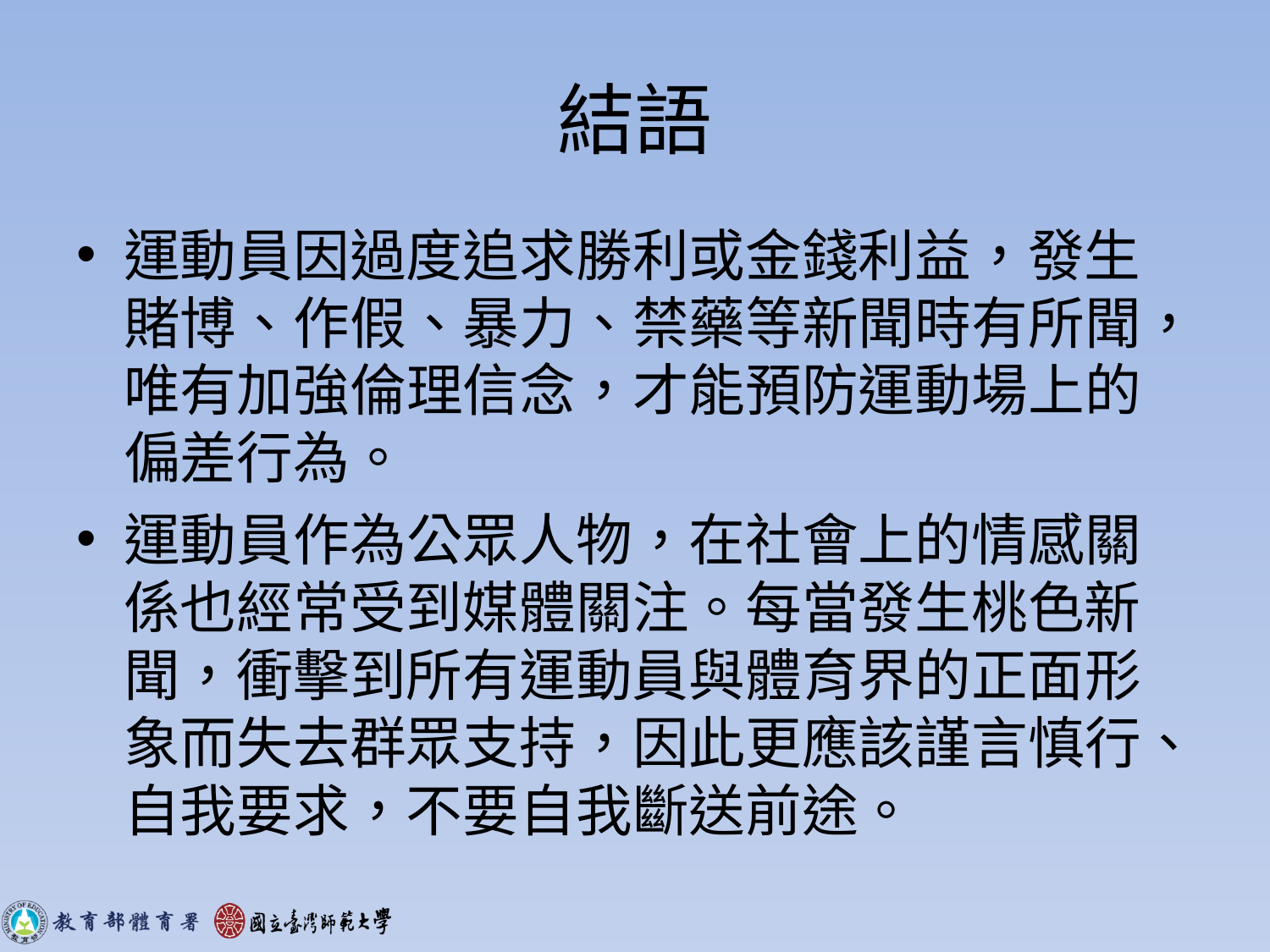

# 結語
運動員因過度追求勝利或金錢利益，發生賭博、作假、暴力、禁藥等新聞時有所聞，唯有加強倫理信念，才能預防運動場上的偏差行為。
運動員作為公眾人物，在社會上的情感關係也經常受到媒體關注。每當發生桃色新聞，衝擊到所有運動員與體育界的正面形象而失去群眾支持，因此更應該謹言慎行、自我要求，不要自我斷送前途。